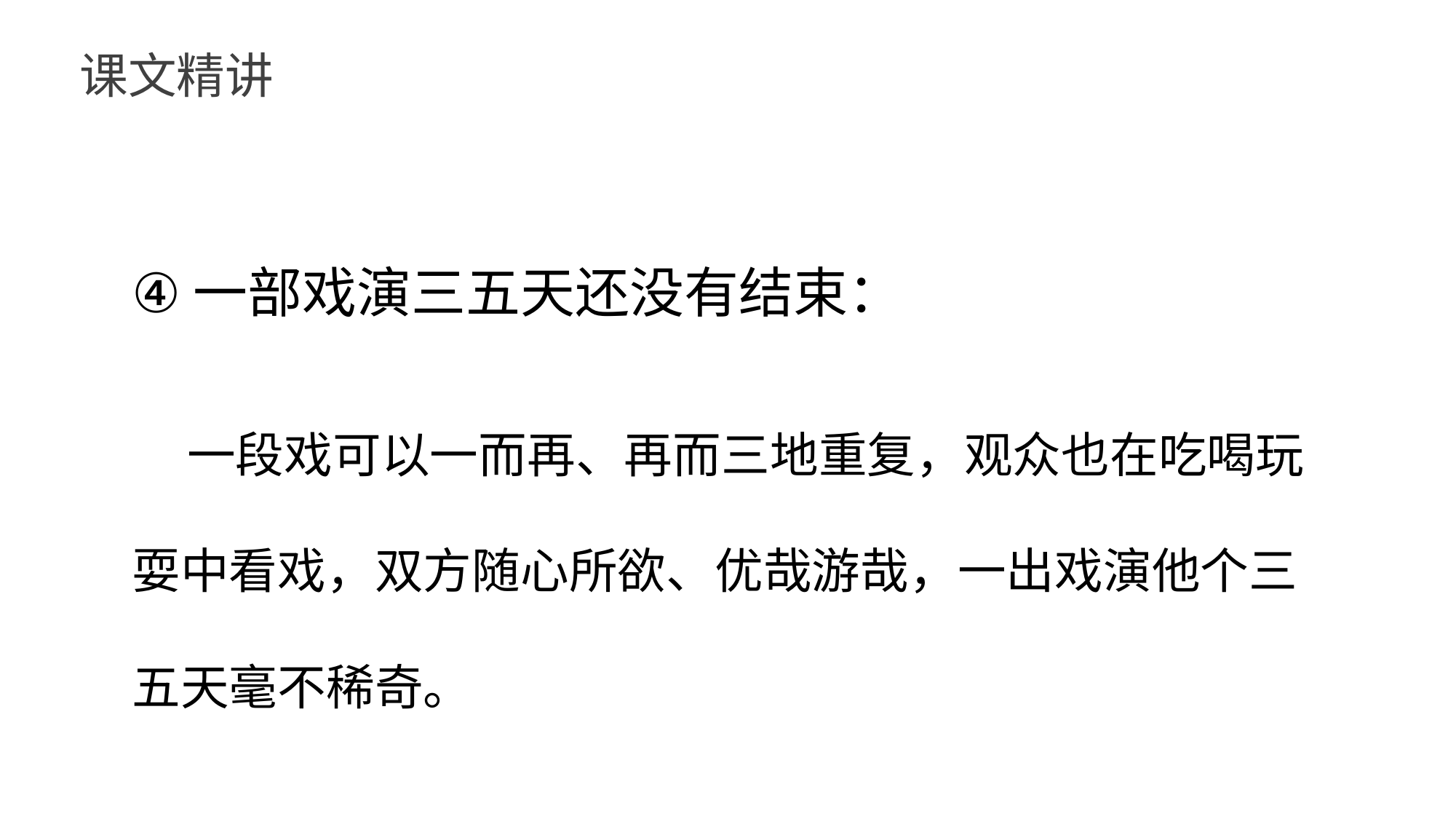

课文精讲
一部戏演三五天还没有结束：
    一段戏可以一而再、再而三地重复，观众也在吃喝玩耍中看戏，双方随心所欲、优哉游哉，一出戏演他个三五天毫不稀奇。